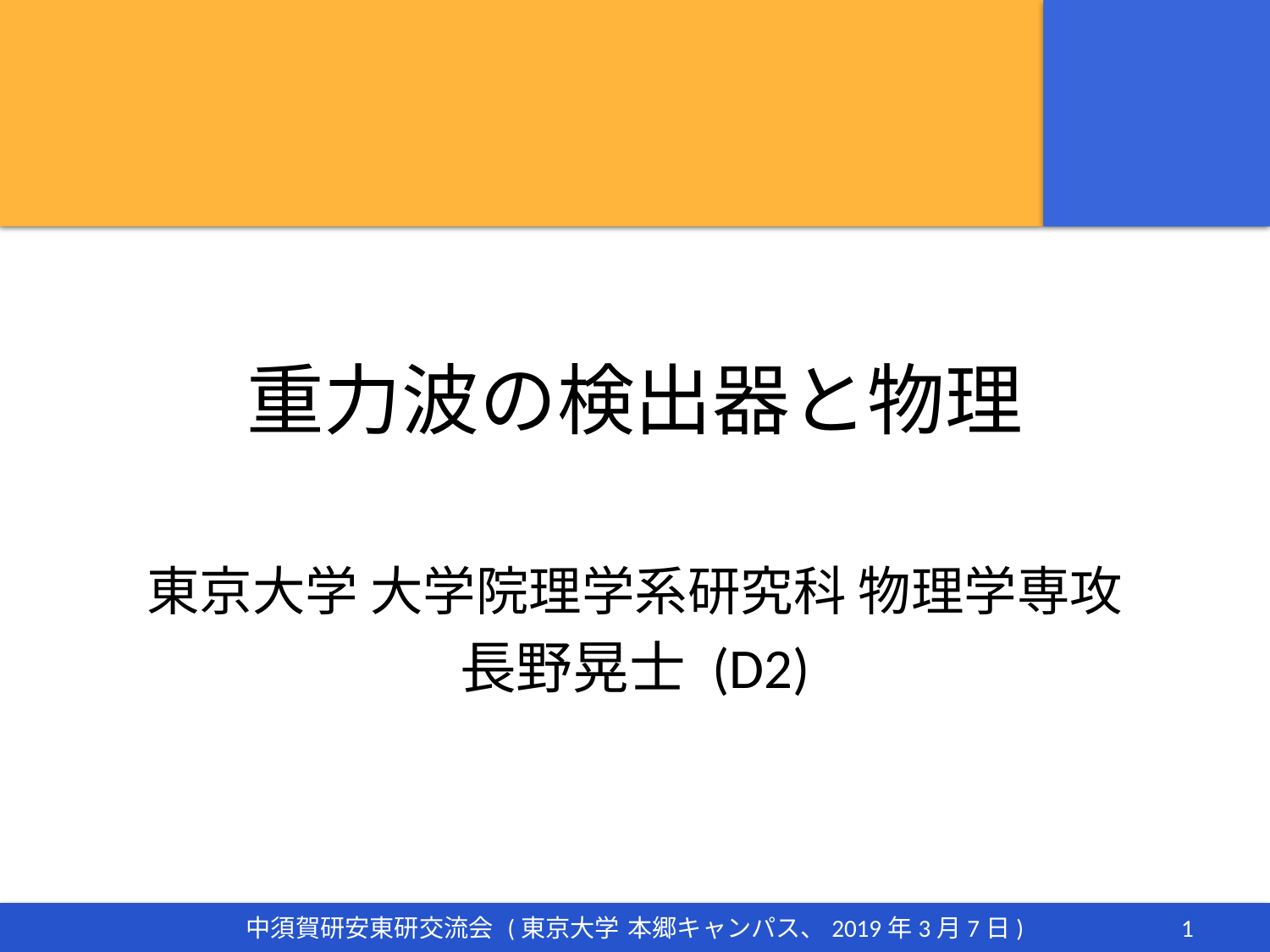

# 重力波の検出器と物理
東京大学 大学院理学系研究科 物理学専攻
長野晃士 (D2)
1
中須賀研安東研交流会 (東京大学 本郷キャンパス、2019年3月7日)